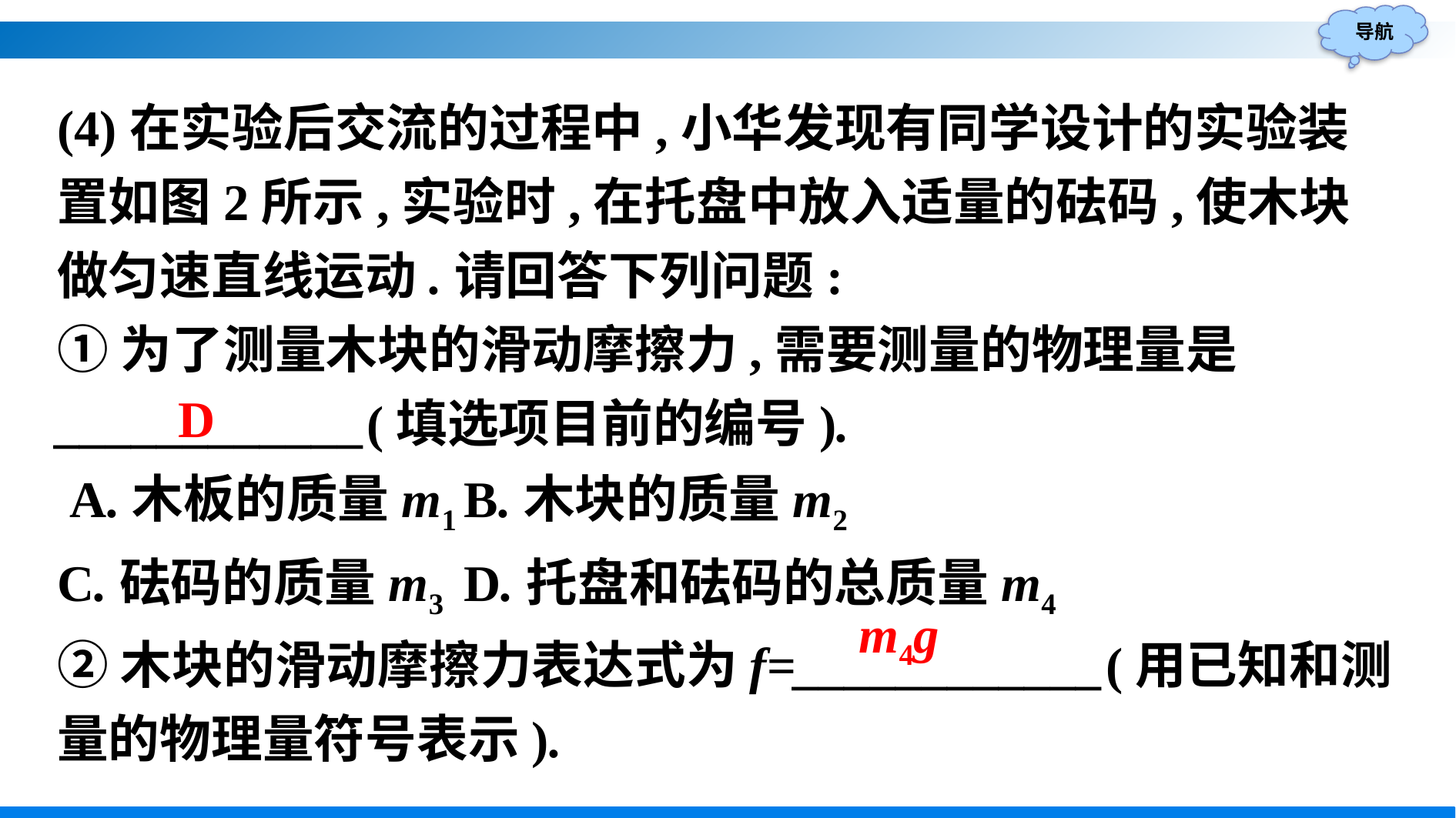

(4)在实验后交流的过程中,小华发现有同学设计的实验装置如图2所示,实验时,在托盘中放入适量的砝码,使木块做匀速直线运动.请回答下列问题:
①为了测量木块的滑动摩擦力,需要测量的物理量是____________(填选项目前的编号).
 A.木板的质量m1	B.木块的质量m2
C.砝码的质量m3	D.托盘和砝码的总质量m4
②木块的滑动摩擦力表达式为f=____________(用已知和测量的物理量符号表示).
D
m4g